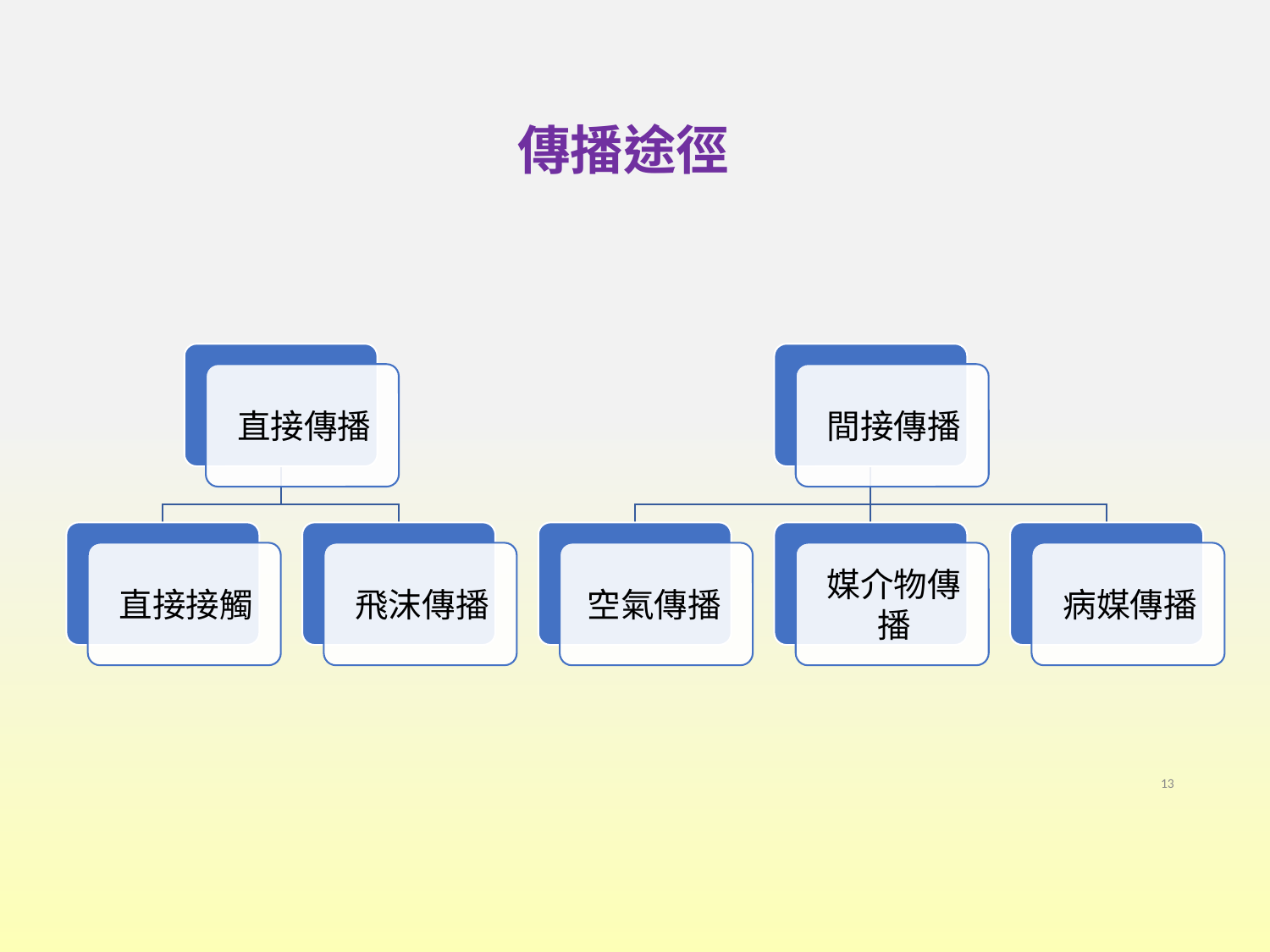

直接傳播
直接接觸
飛沫傳播
間接傳播
空氣傳播
媒介物傳播
病媒傳播
# 傳播途徑
13